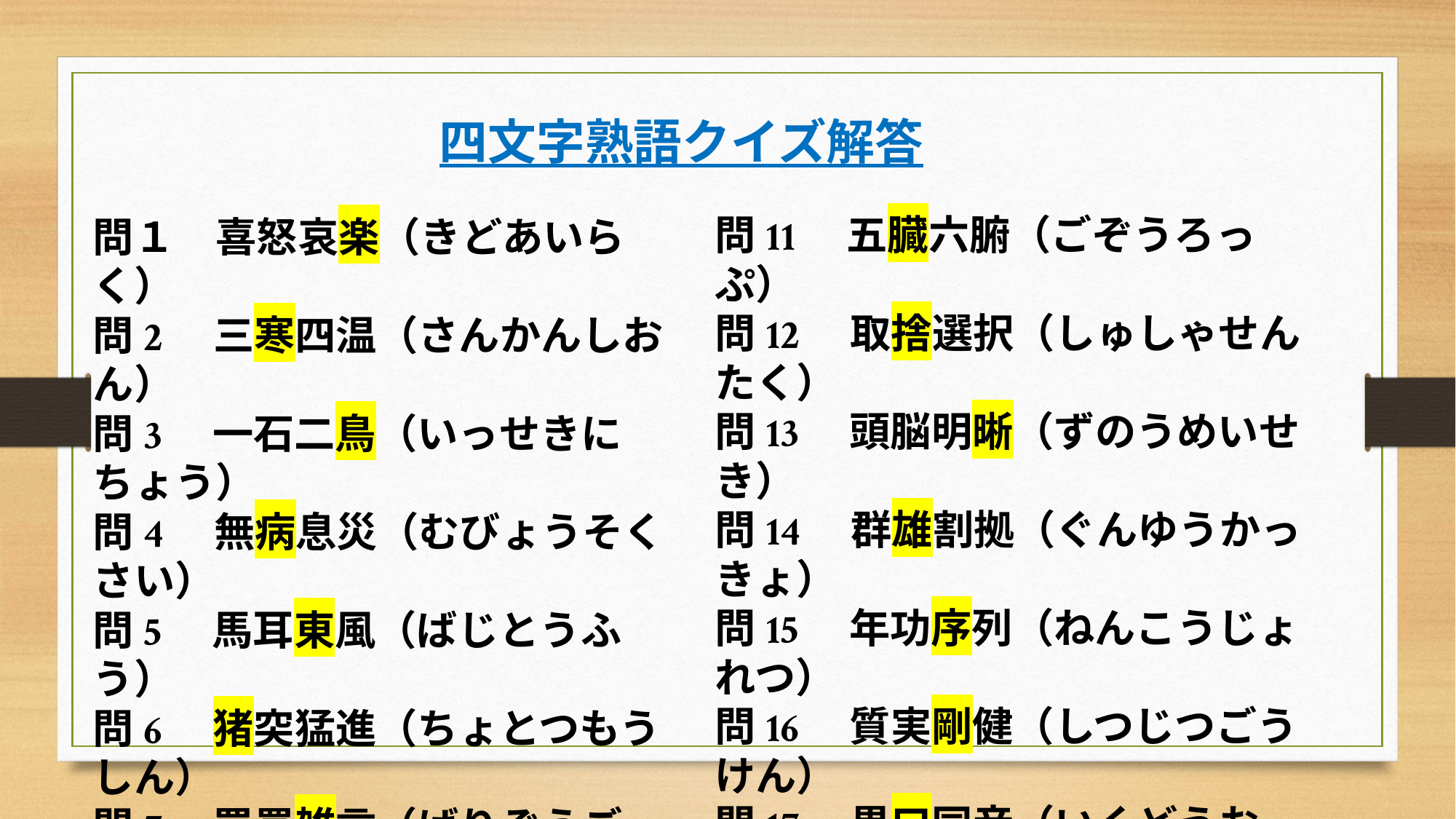

四文字熟語クイズ解答
問11　五臓六腑（ごぞうろっぷ）
問12　取捨選択（しゅしゃせんたく）
問13　頭脳明晰（ずのうめいせき）
問14　群雄割拠（ぐんゆうかっきょ）
問15　年功序列（ねんこうじょれつ）
問16　質実剛健（しつじつごうけん）
問17　異口同音（いくどうおん）
問18　少車多歩（しょうしゃたほ）
問19　少塩多酢（しょうえんたさく）
問20　山紫水明（さんしすいめい）
問１　喜怒哀楽（きどあいらく）
問2　三寒四温（さんかんしおん）
問3　一石二鳥（いっせきにちょう）
問4　無病息災（むびょうそくさい）
問5　馬耳東風（ばじとうふう）
問6　猪突猛進（ちょとつもうしん）
問7　罵詈雑言（ばりぞうごん）
問8　温故知新（おんこちしん）
問9　本末転倒（ほんまつてんとう）
問10　満身創痍（まんしんそうい）